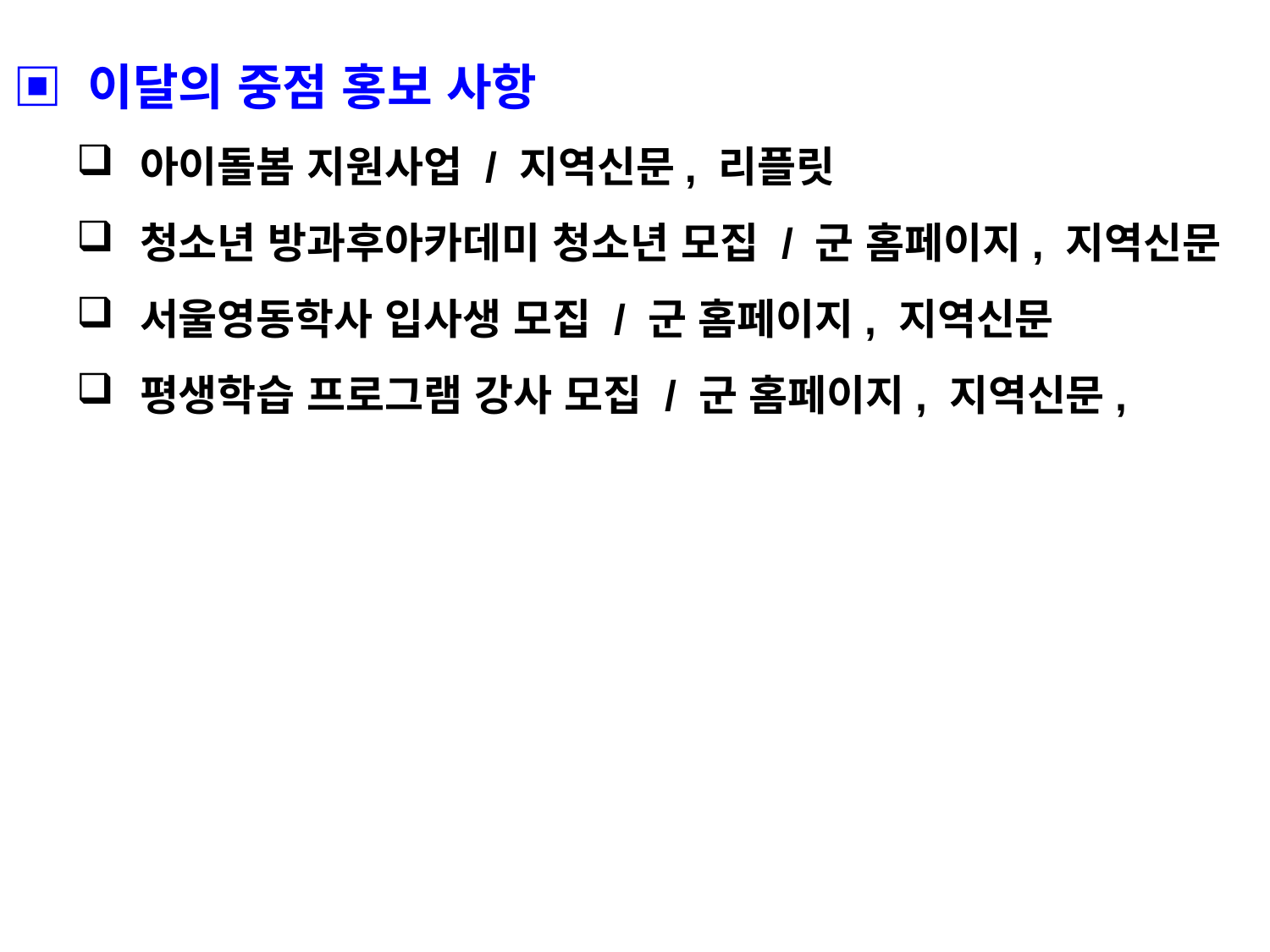

▣ 이달의 중점 홍보 사항
아이돌봄 지원사업 / 지역신문, 리플릿
청소년 방과후아카데미 청소년 모집 / 군 홈페이지, 지역신문
서울영동학사 입사생 모집 / 군 홈페이지, 지역신문
평생학습 프로그램 강사 모집 / 군 홈페이지, 지역신문,